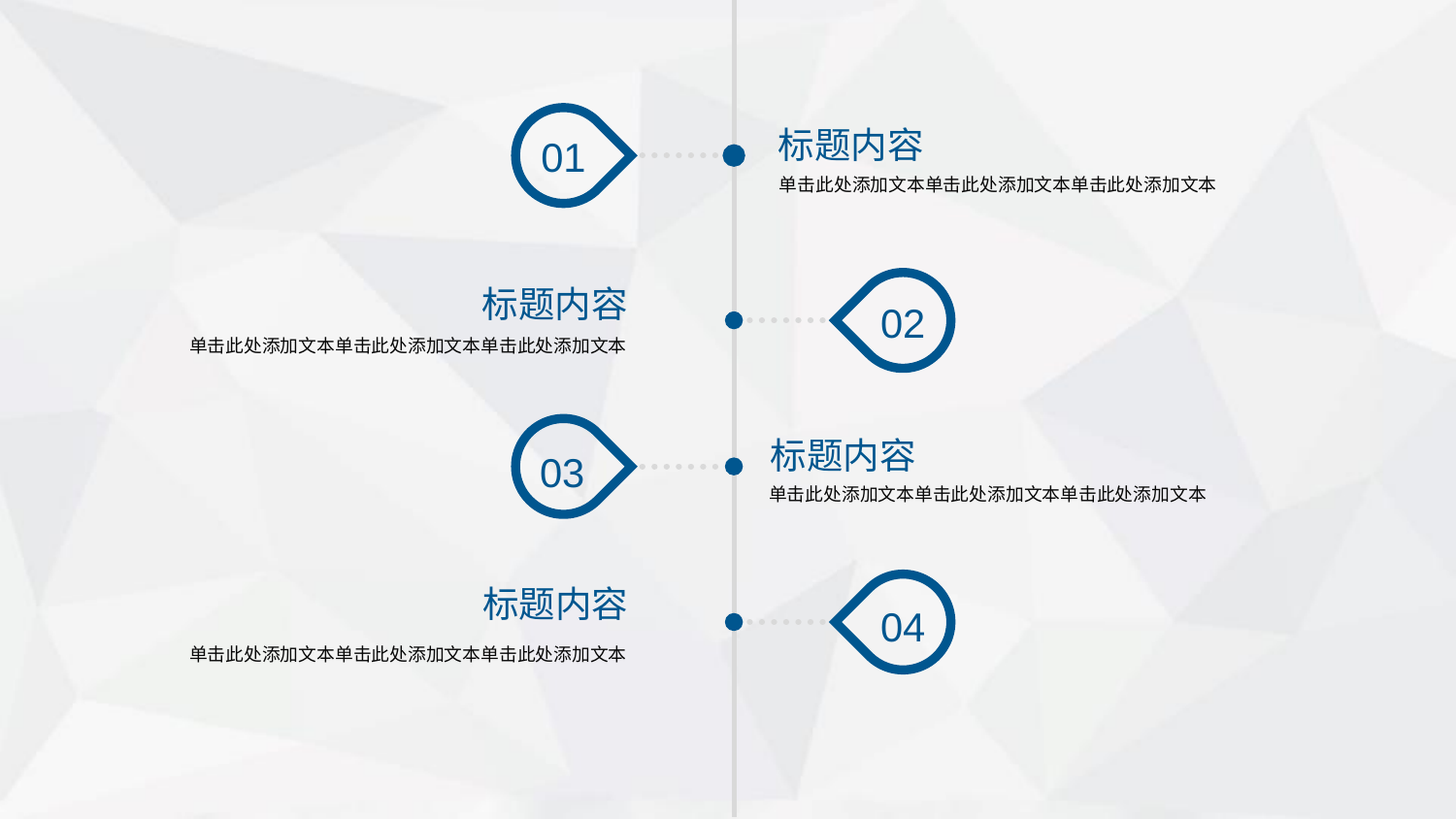

标题内容
01

单击此处添加文本单击此处添加文本单击此处添加文本

标题内容
02

单击此处添加文本单击此处添加文本单击此处添加文本

标题内容
03

单击此处添加文本单击此处添加文本单击此处添加文本

标题内容
04

单击此处添加文本单击此处添加文本单击此处添加文本